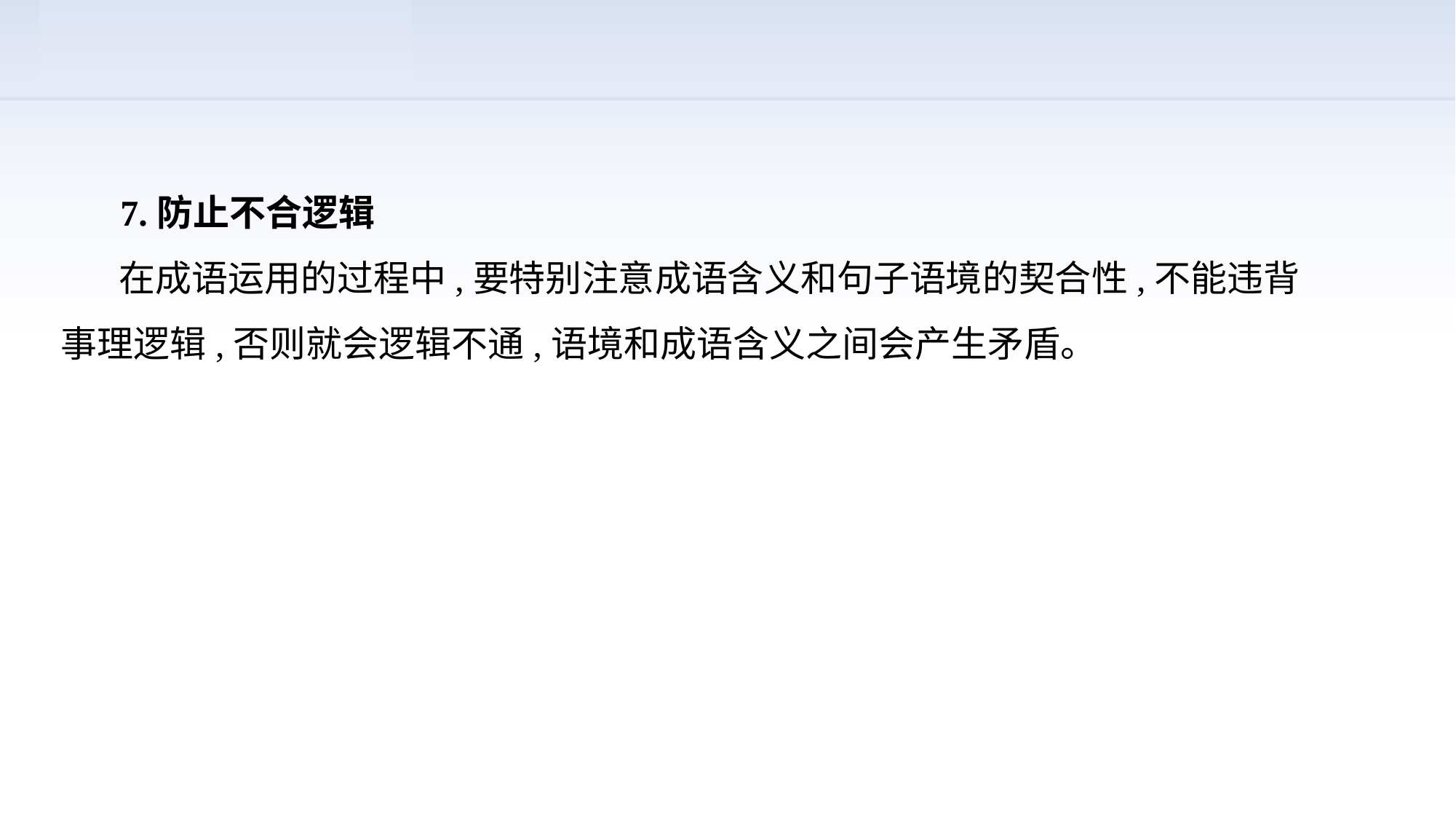

7.防止不合逻辑
      在成语运用的过程中,要特别注意成语含义和句子语境的契合性,不能违背事理逻辑,否则就会逻辑不通,语境和成语含义之间会产生矛盾。